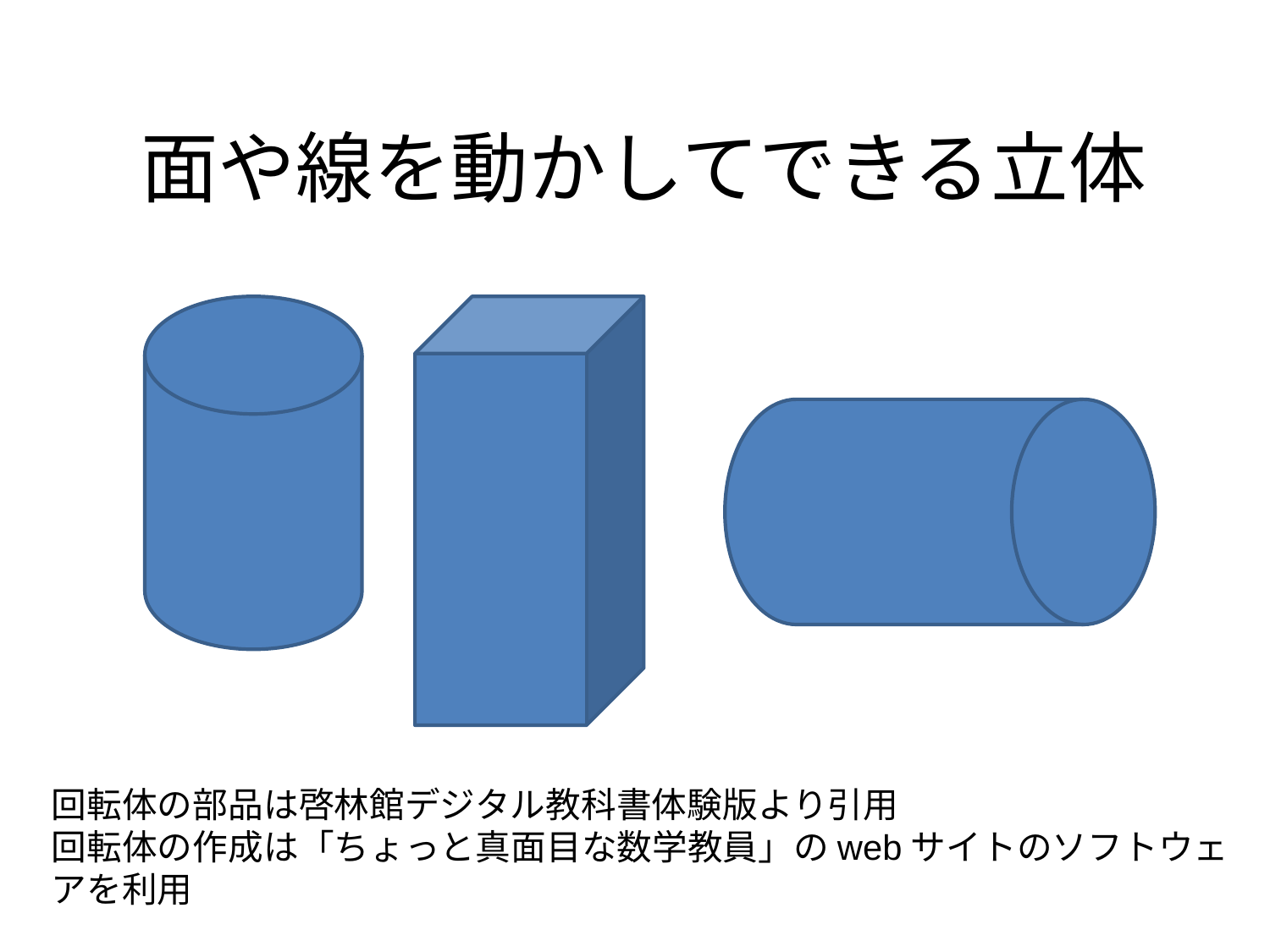

# 面や線を動かしてできる立体

回転体の部品は啓林館デジタル教科書体験版より引用
回転体の作成は「ちょっと真面目な数学教員」のwebサイトのソフトウェアを利用